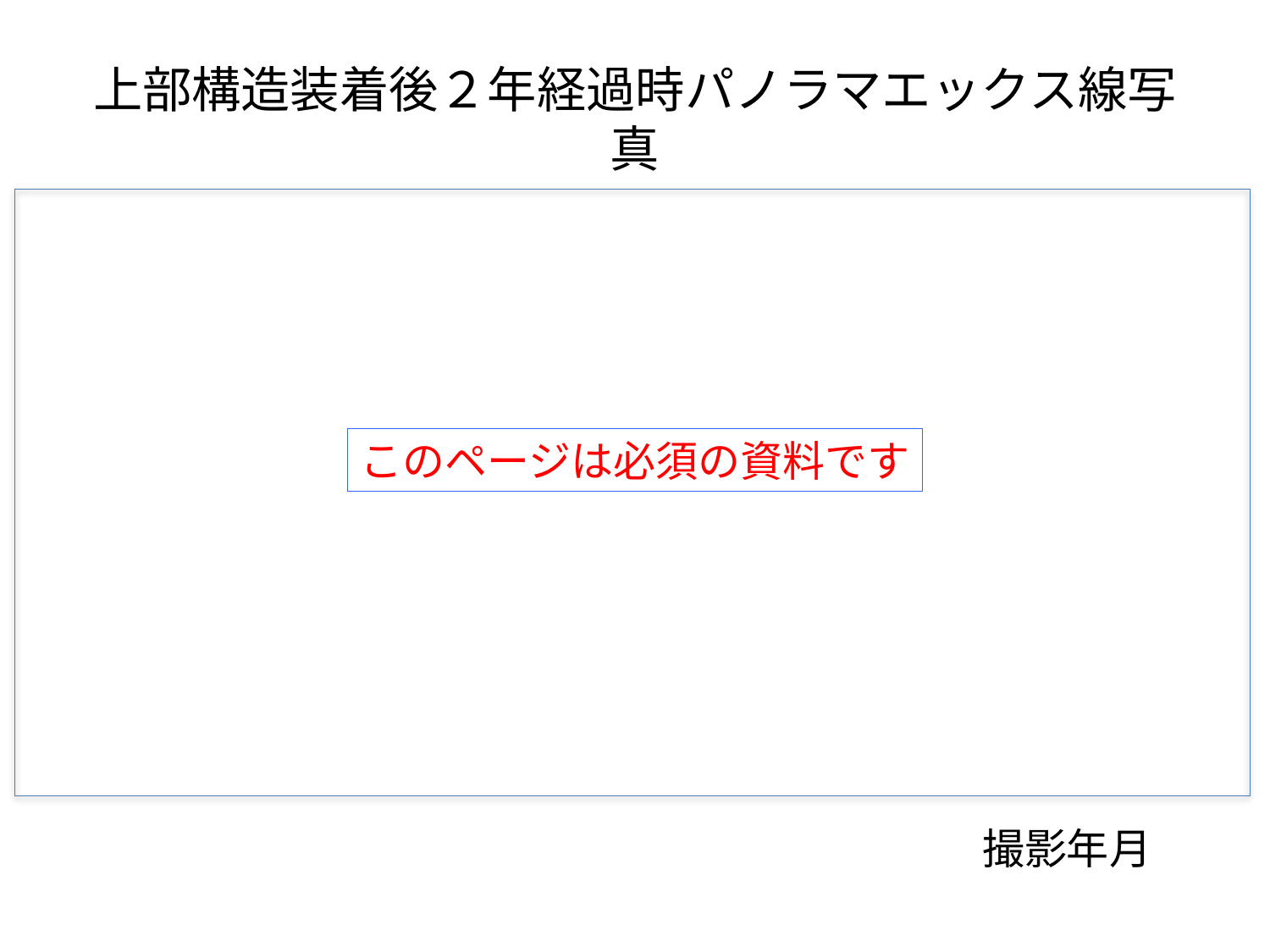

上部構造装着後２年経過時パノラマエックス線写真

このページは必須の資料です
撮影年月